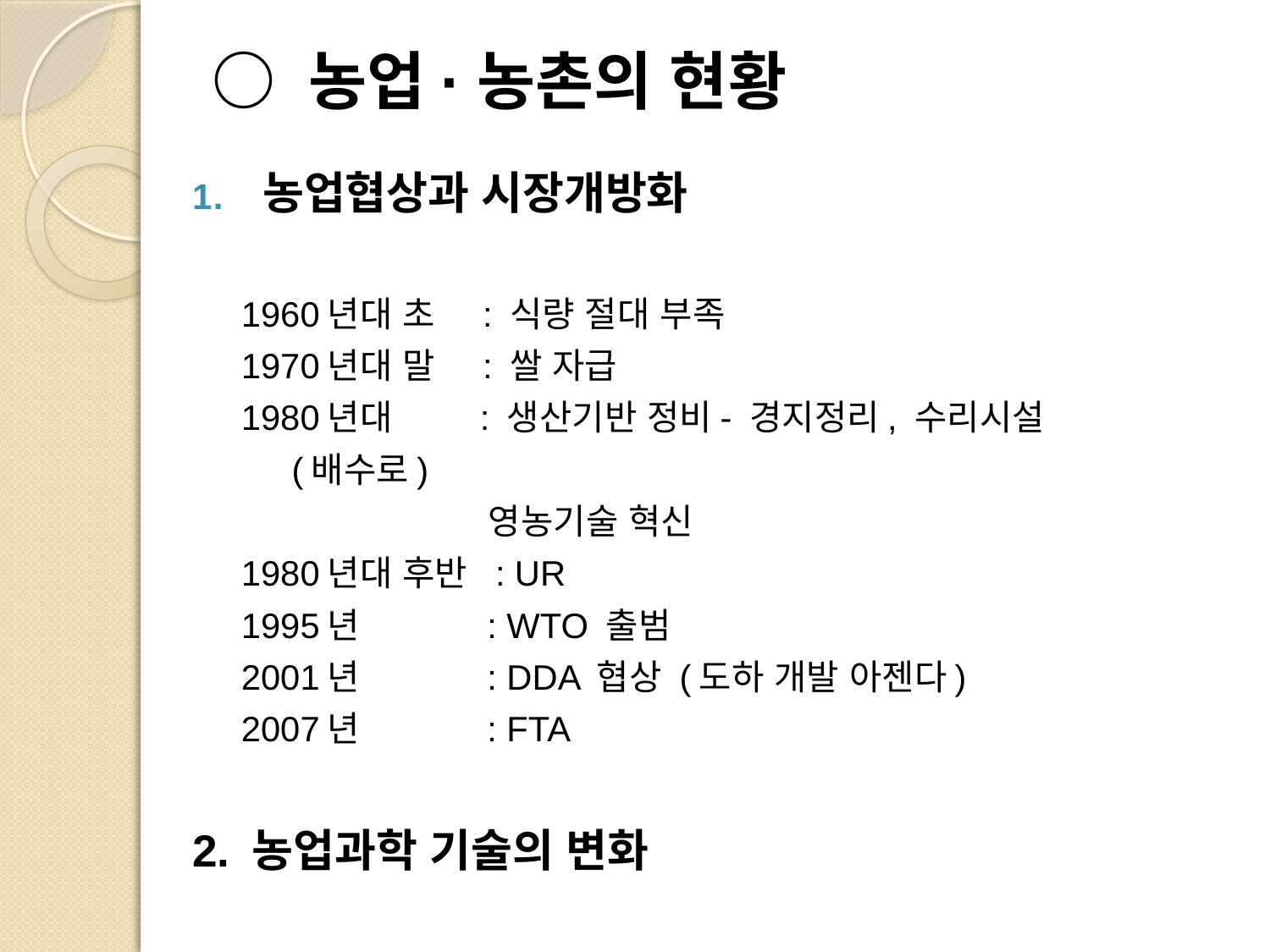

# ○ 농업·농촌의 현황
농업협상과 시장개방화

     1960년대 초    : 식량 절대 부족
     1970년대 말    : 쌀 자급
     1980년대        : 생산기반 정비- 경지정리, 수리시설
							   (배수로)
                             영농기술 혁신
     1980년대 후반  : UR
     1995년            : WTO 출범
     2001년            : DDA 협상 (도하 개발 아젠다)
     2007년            : FTA

2. 농업과학 기술의 변화